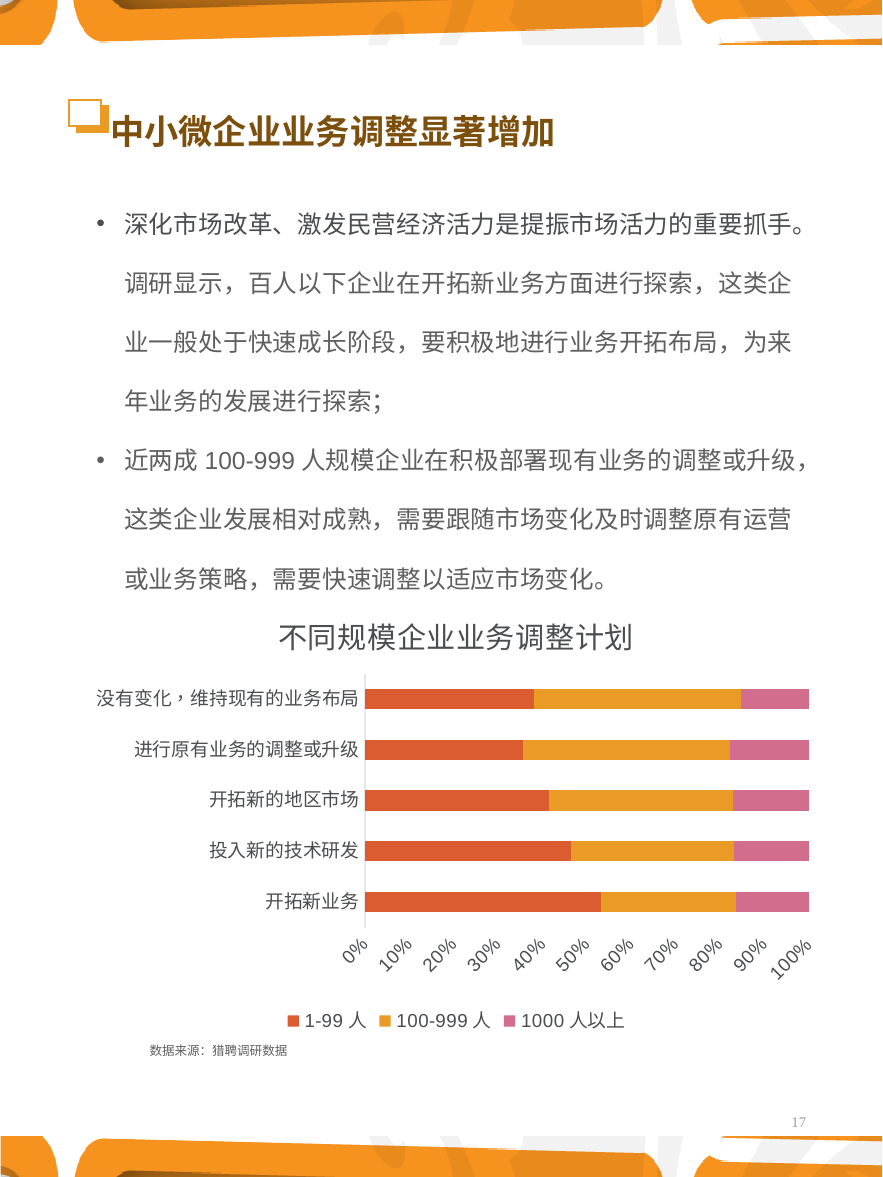

# 中小微企业业务调整显著增加

深化市场改革、激发民营经济活力是提振市场活力的重要抓手。调研显示，百人以下企业在开拓新业务方面进行探索，这类企业一般处于快速成长阶段，要积极地进行业务开拓布局，为来年业务的发展进行探索；
近两成100-999人规模企业在积极部署现有业务的调整或升级，这类企业发展相对成熟，需要跟随市场变化及时调整原有运营或业务策略，需要快速调整以适应市场变化。

### Chart: 不同规模企业业务调整计划

| Category | 1-99人 | 100-999人 | 1000人以上 |
|---|---|---|---|
| 开拓新业务 | 0.17346938775510204 | 0.09948979591836735 | 0.05357142857142857 |
| 投入新的技术研发 | 0.08418367346938775 | 0.0663265306122449 | 0.030612244897959183 |
| 开拓新的地区市场 | 0.09948979591836735 | 0.09948979591836735 | 0.04081632653061224 |
| 进行原有业务的调整或升级 | 0.1377551020408163 | 0.18112244897959184 | 0.06887755102040816 |
| 没有变化，维持现有的业务布局 | 0.11479591836734694 | 0.14030612244897958 | 0.04591836734693878 |
数据来源：猎聘调研数据
17